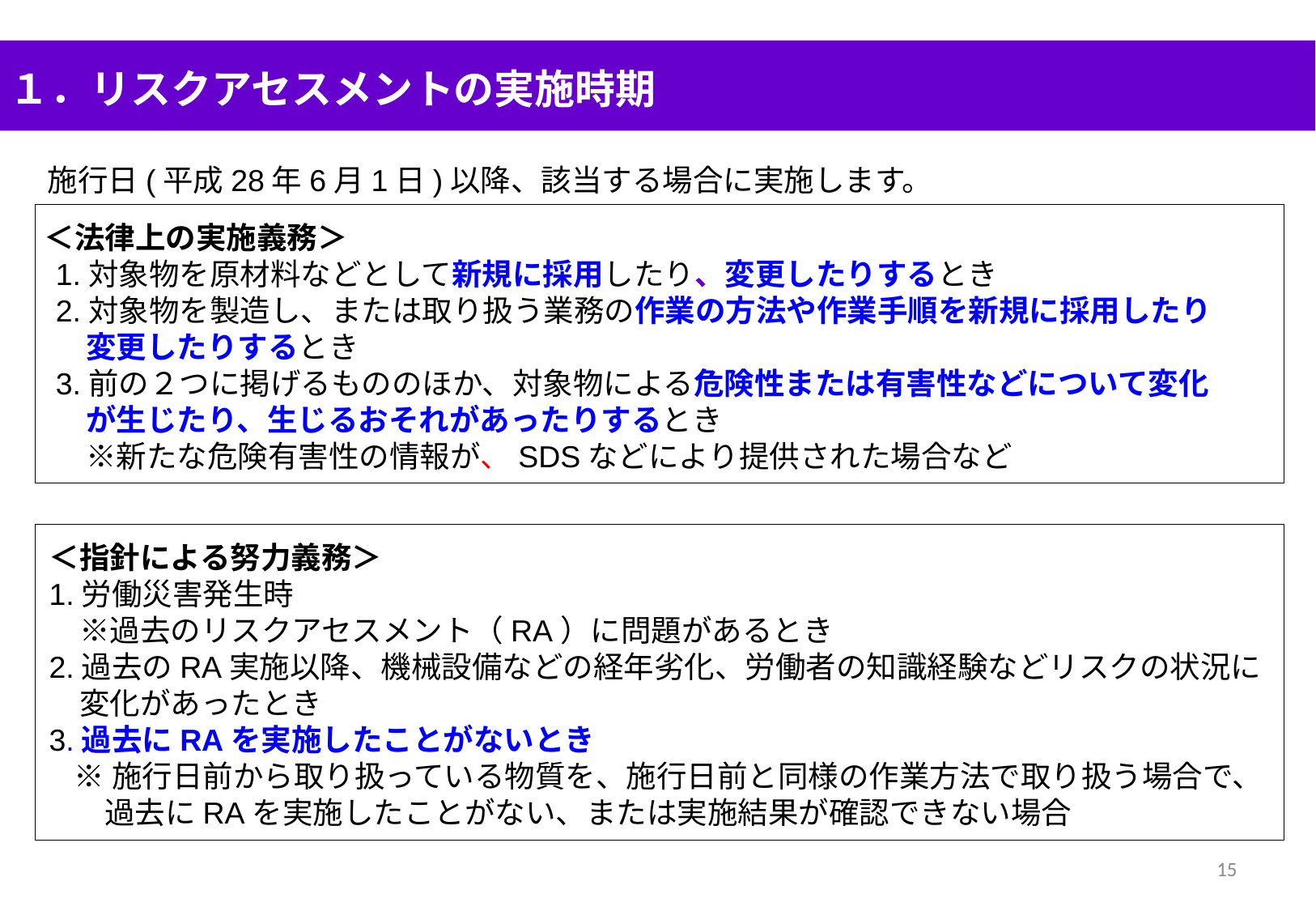

１．リスクアセスメントの実施時期
施行日(平成28年6月1日)以降、該当する場合に実施します。
＜法律上の実施義務＞
1.対象物を原材料などとして新規に採用したり、変更したりするとき
2.対象物を製造し、または取り扱う業務の作業の方法や作業手順を新規に採用したり
　変更したりするとき
3.前の２つに掲げるもののほか、対象物による危険性または有害性などについて変化
　が生じたり、生じるおそれがあったりするとき
　※新たな危険有害性の情報が、SDSなどにより提供された場合など
＜指針による努力義務＞
1.労働災害発生時
　※過去のリスクアセスメント（RA）に問題があるとき
2.過去のRA実施以降、機械設備などの経年劣化、労働者の知識経験などリスクの状況に
　変化があったとき
3.過去にRAを実施したことがないとき
※施行日前から取り扱っている物質を、施行日前と同様の作業方法で取り扱う場合で、
　過去にRAを実施したことがない、または実施結果が確認できない場合
15